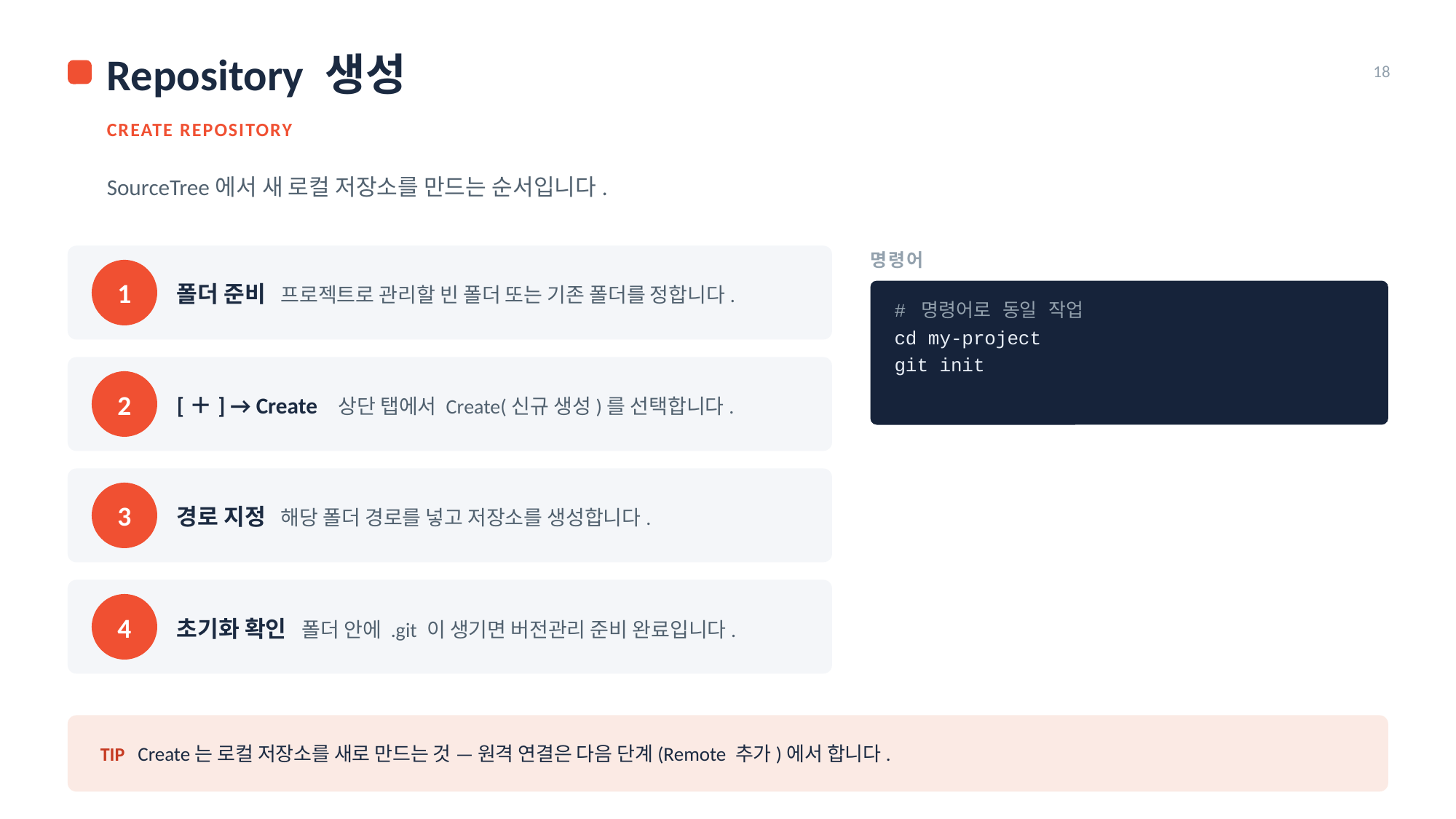

Repository 생성
18

CREATE REPOSITORY
SourceTree에서 새 로컬 저장소를 만드는 순서입니다.
명령어

폴더 준비   프로젝트로 관리할 빈 폴더 또는 기존 폴더를 정합니다.

1

# 명령어로 동일 작업
cd my-project
git init

[＋] → Create   상단 탭에서 Create(신규 생성)를 선택합니다.

2

경로 지정   해당 폴더 경로를 넣고 저장소를 생성합니다.

3

초기화 확인   폴더 안에 .git 이 생기면 버전관리 준비 완료입니다.

4

TIP   Create는 로컬 저장소를 새로 만드는 것 — 원격 연결은 다음 단계(Remote 추가)에서 합니다.